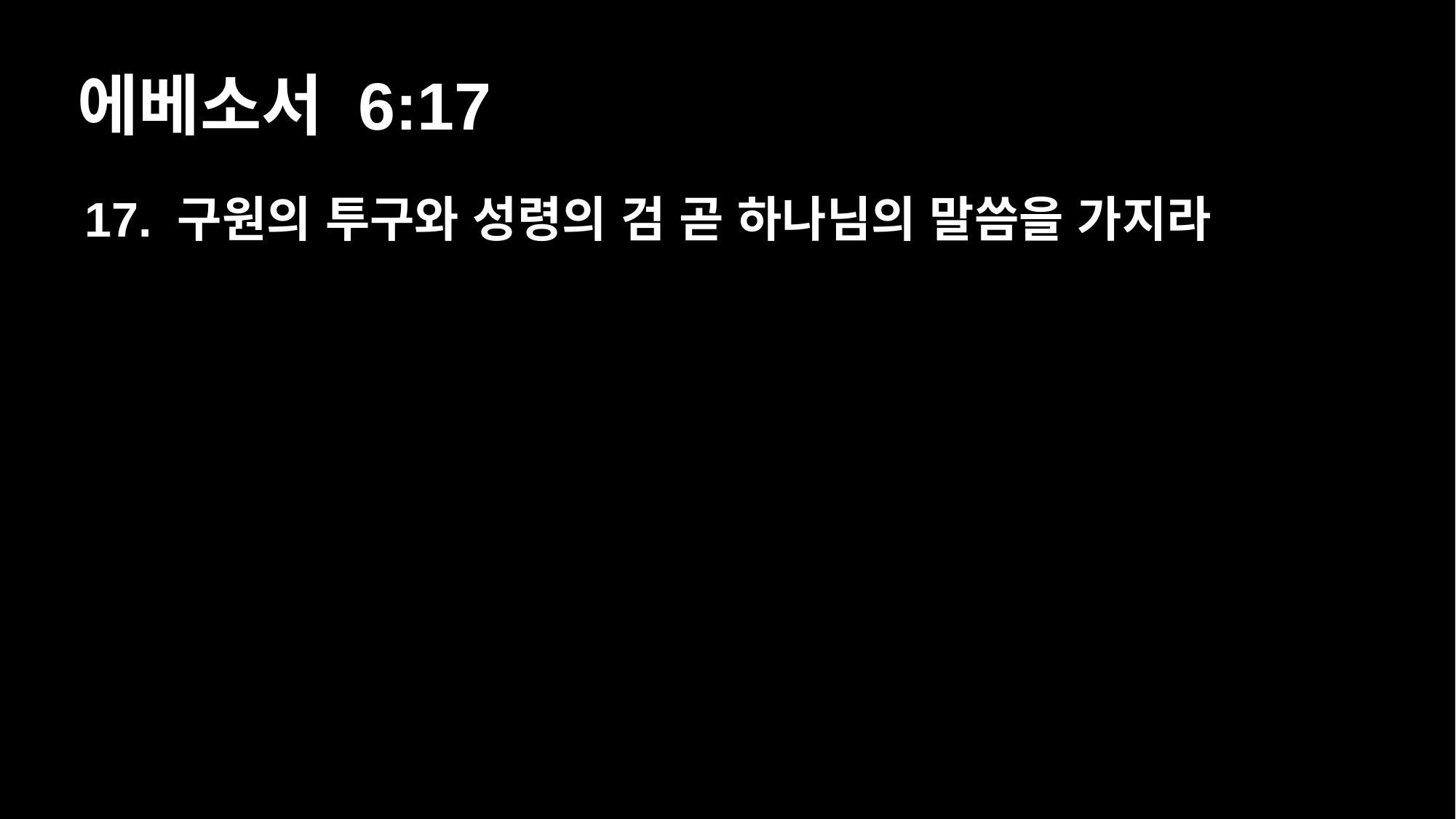

# 에베소서 6:17
17. 구원의 투구와 성령의 검 곧 하나님의 말씀을 가지라